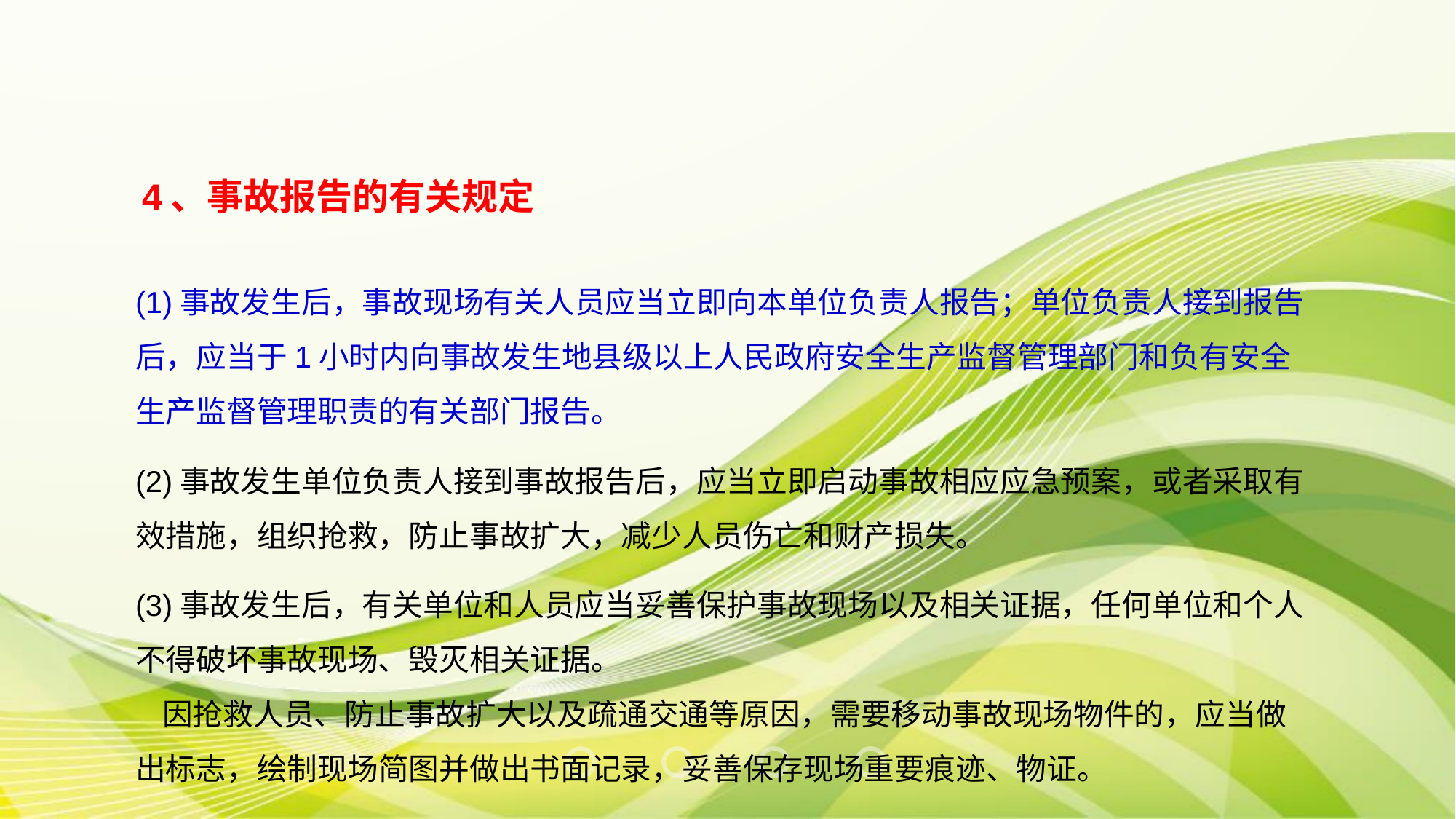

4、事故报告的有关规定
(1)事故发生后，事故现场有关人员应当立即向本单位负责人报告；单位负责人接到报告后，应当于1小时内向事故发生地县级以上人民政府安全生产监督管理部门和负有安全生产监督管理职责的有关部门报告。
(2)事故发生单位负责人接到事故报告后，应当立即启动事故相应应急预案，或者采取有效措施，组织抢救，防止事故扩大，减少人员伤亡和财产损失。
(3)事故发生后，有关单位和人员应当妥善保护事故现场以及相关证据，任何单位和个人不得破坏事故现场、毁灭相关证据。
    因抢救人员、防止事故扩大以及疏通交通等原因，需要移动事故现场物件的，应当做出标志，绘制现场简图并做出书面记录，妥善保存现场重要痕迹、物证。